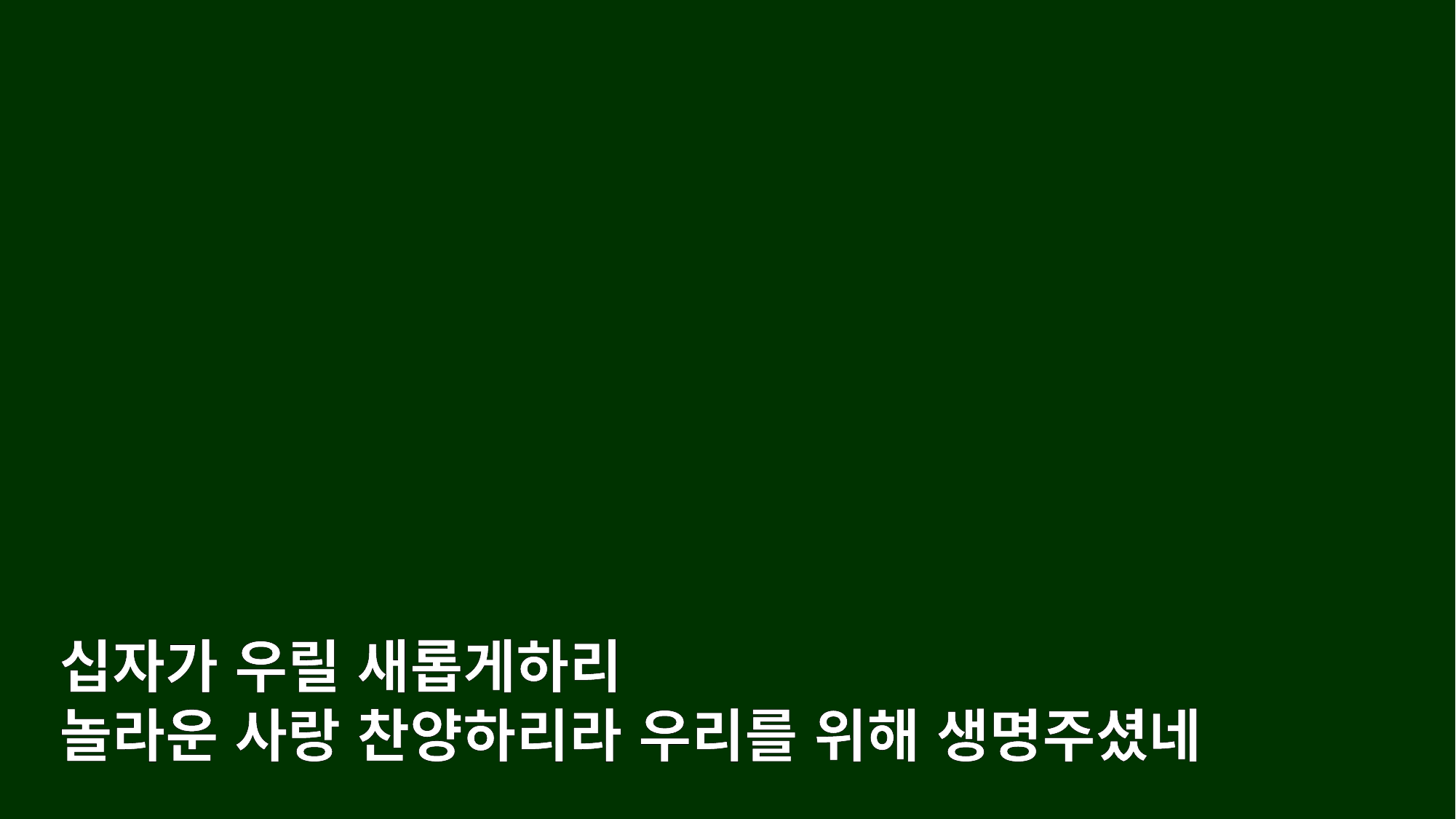

십자가 우릴 새롭게하리
놀라운 사랑 찬양하리라 우리를 위해 생명주셨네